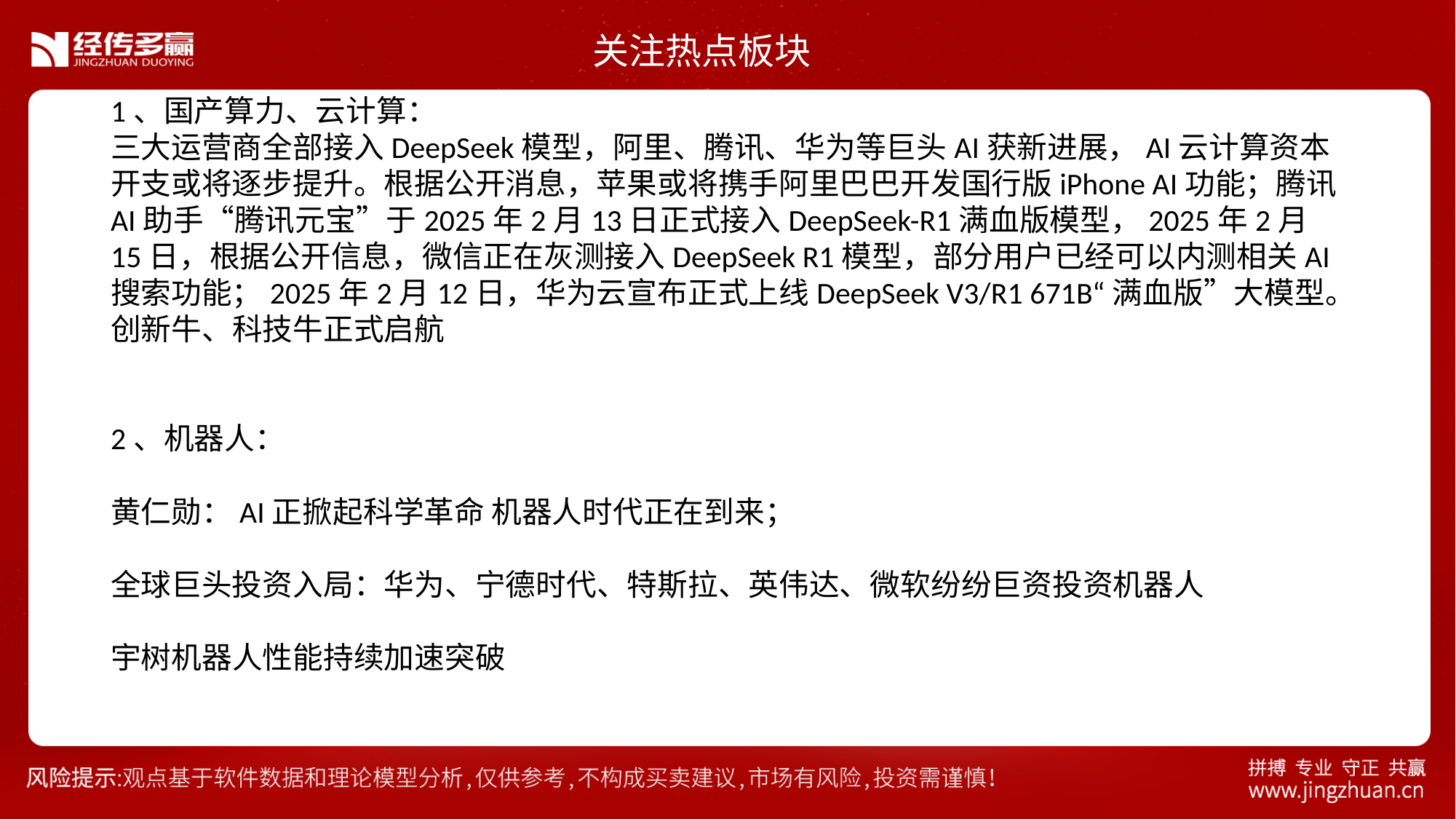

关注热点板块
1、国产算力、云计算：
三大运营商全部接入DeepSeek模型，阿里、腾讯、华为等巨头AI获新进展，AI云计算资本开支或将逐步提升。根据公开消息，苹果或将携手阿里巴巴开发国行版iPhone AI功能；腾讯AI助手“腾讯元宝”于2025年2月13日正式接入DeepSeek-R1满血版模型，2025年2月15日，根据公开信息，微信正在灰测接入DeepSeek R1模型，部分用户已经可以内测相关AI搜索功能；2025年2月12日，华为云宣布正式上线DeepSeek V3/R1 671B“满血版”大模型。
创新牛、科技牛正式启航

2、机器人：

黄仁勋：AI正掀起科学革命 机器人时代正在到来；

全球巨头投资入局：华为、宁德时代、特斯拉、英伟达、微软纷纷巨资投资机器人

宇树机器人性能持续加速突破